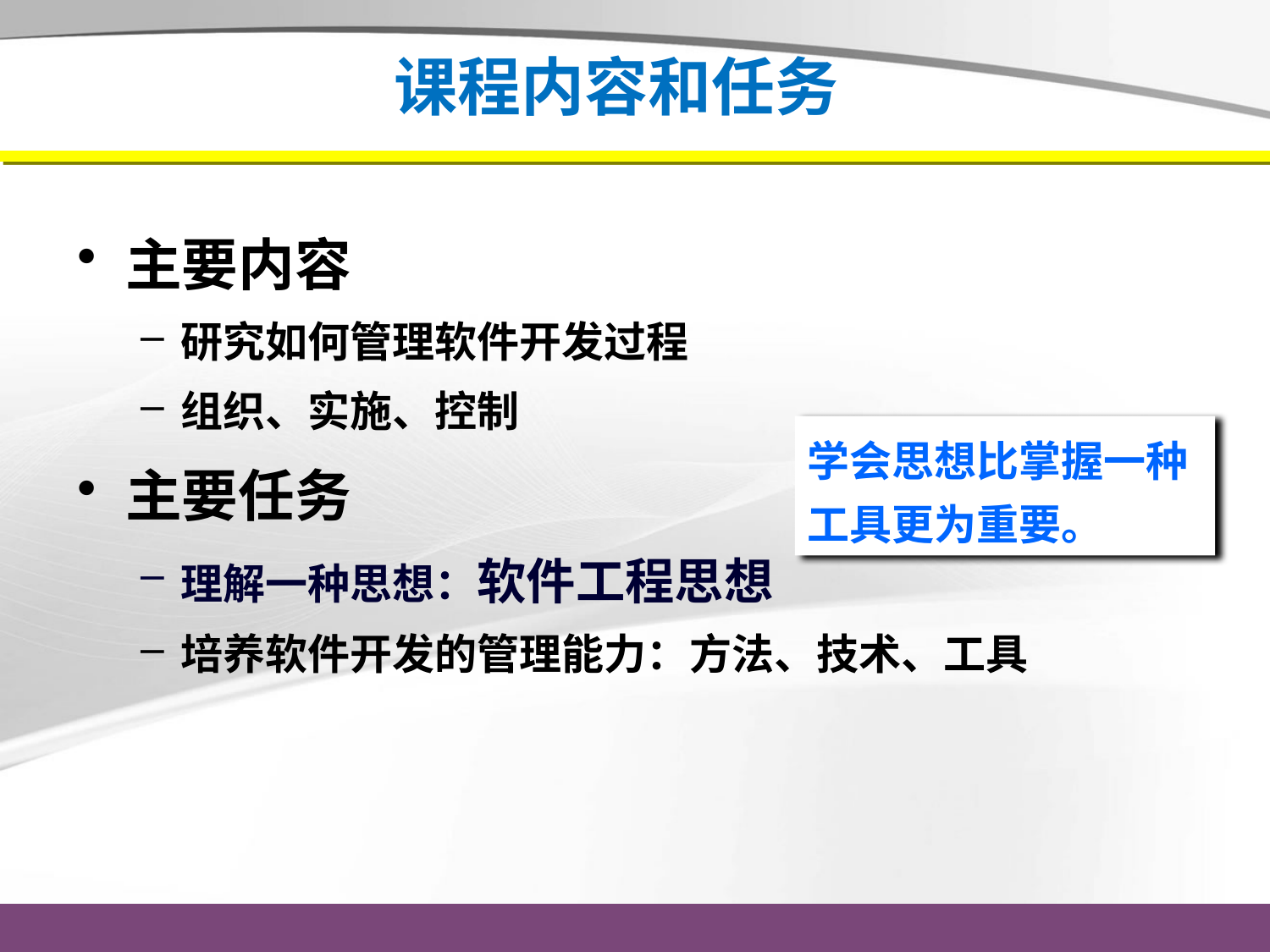

# 课程内容和任务
主要内容
研究如何管理软件开发过程
组织、实施、控制
主要任务
理解一种思想：软件工程思想
培养软件开发的管理能力：方法、技术、工具
学会思想比掌握一种工具更为重要。